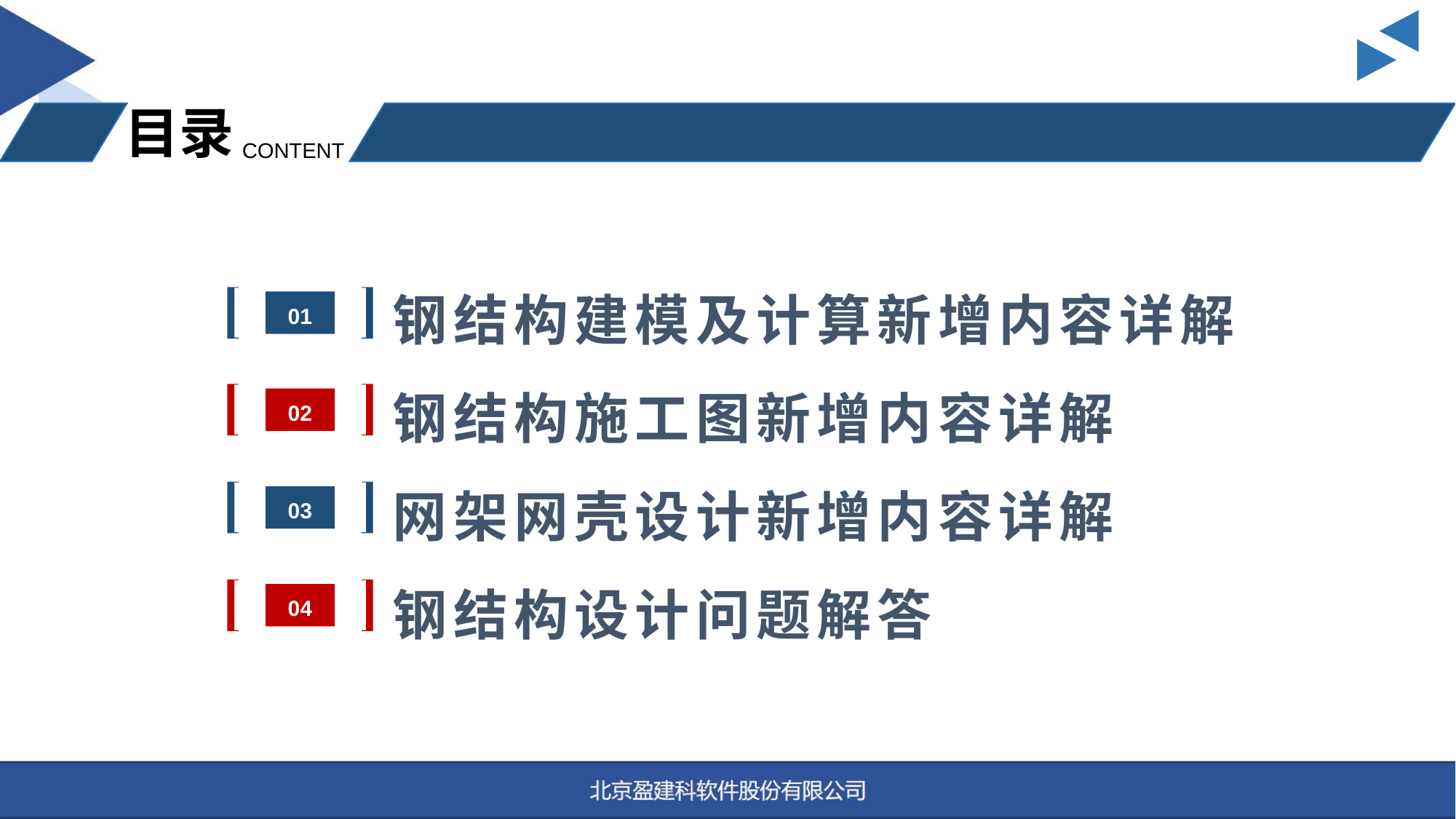

目录

目录

CONTENT
钢结构建模及计算新增内容详解
钢结构施工图新增内容详解
网架网壳设计新增内容详解 
钢结构设计问题解答

01

02

03

04